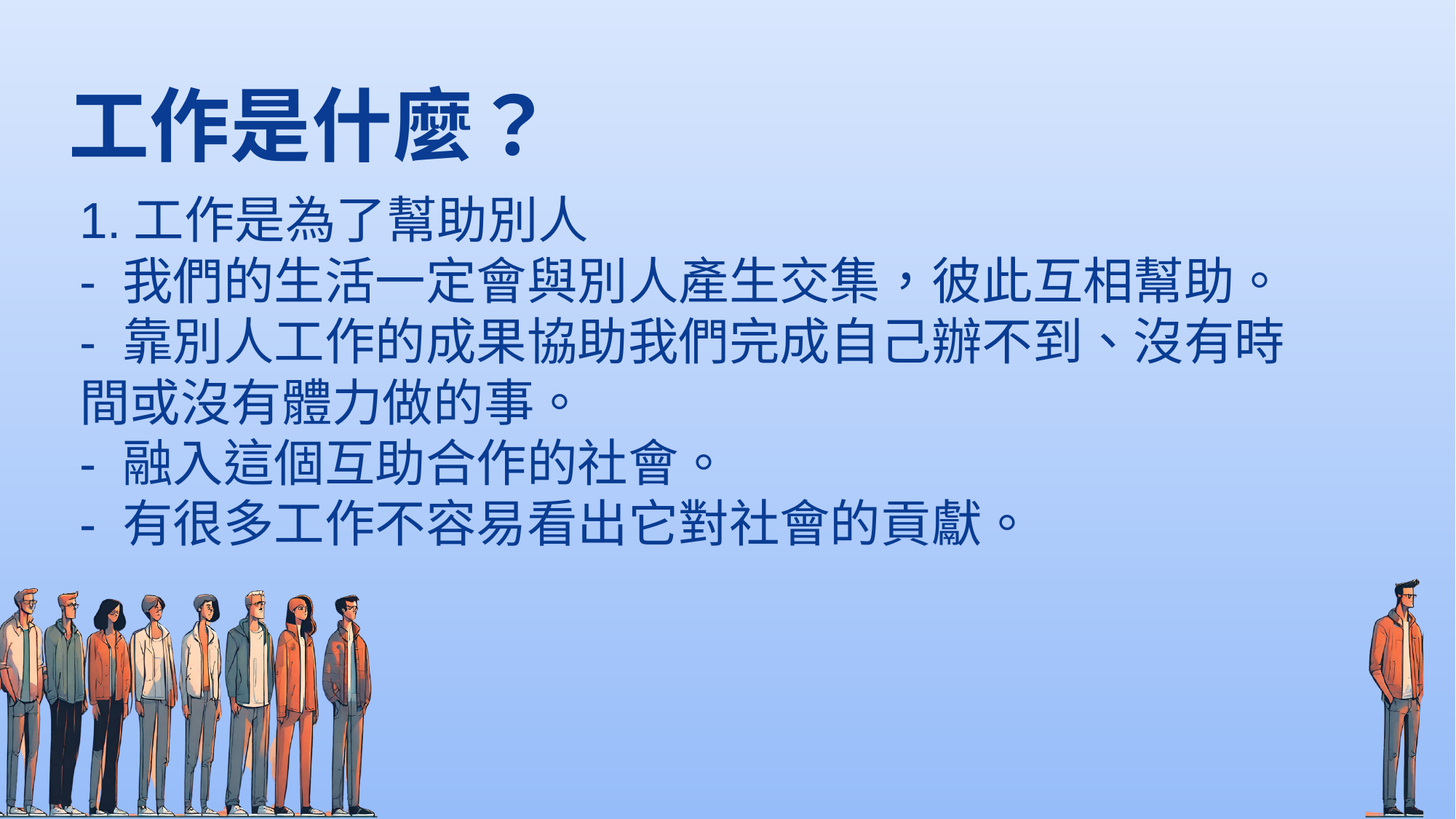

工作是什麼？
1.工作是為了幫助別人
- 我們的生活一定會與別人產生交集，彼此互相幫助。
- 靠別人工作的成果協助我們完成自己辦不到、沒有時間或沒有體力做的事。
- 融入這個互助合作的社會。
- 有很多工作不容易看出它對社會的貢獻。